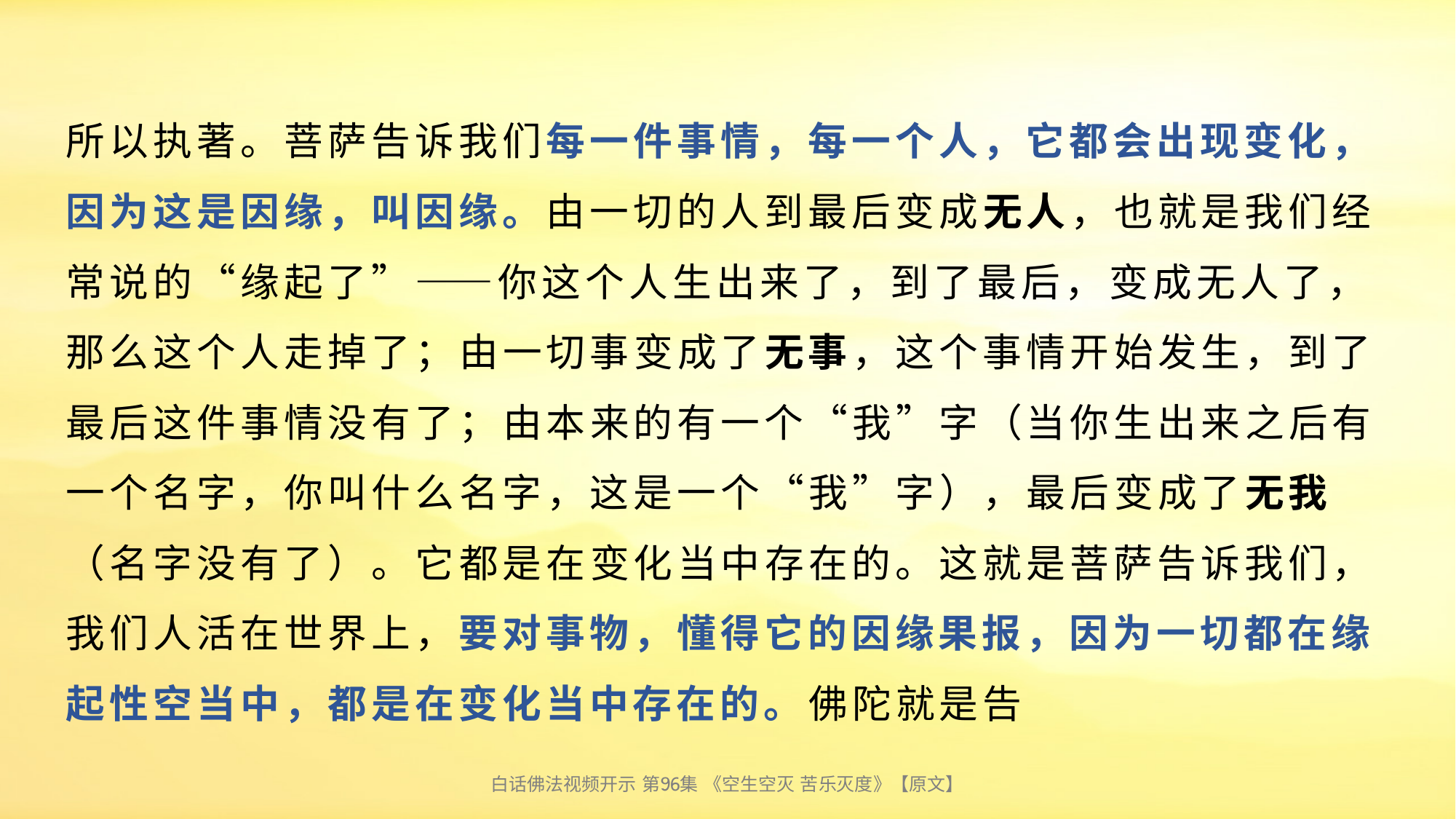

# 所以执著。菩萨告诉我们每一件事情，每一个人，它都会出现变化，因为这是因缘，叫因缘。由一切的人到最后变成无人，也就是我们经常说的“缘起了”——你这个人生出来了，到了最后，变成无人了，那么这个人走掉了；由一切事变成了无事，这个事情开始发生，到了最后这件事情没有了；由本来的有一个“我”字（当你生出来之后有一个名字，你叫什么名字，这是一个“我”字），最后变成了无我（名字没有了）。它都是在变化当中存在的。这就是菩萨告诉我们，我们人活在世界上，要对事物，懂得它的因缘果报，因为一切都在缘起性空当中，都是在变化当中存在的。佛陀就是告
白话佛法视频开示 第96集 《空生空灭 苦乐灭度》【原文】